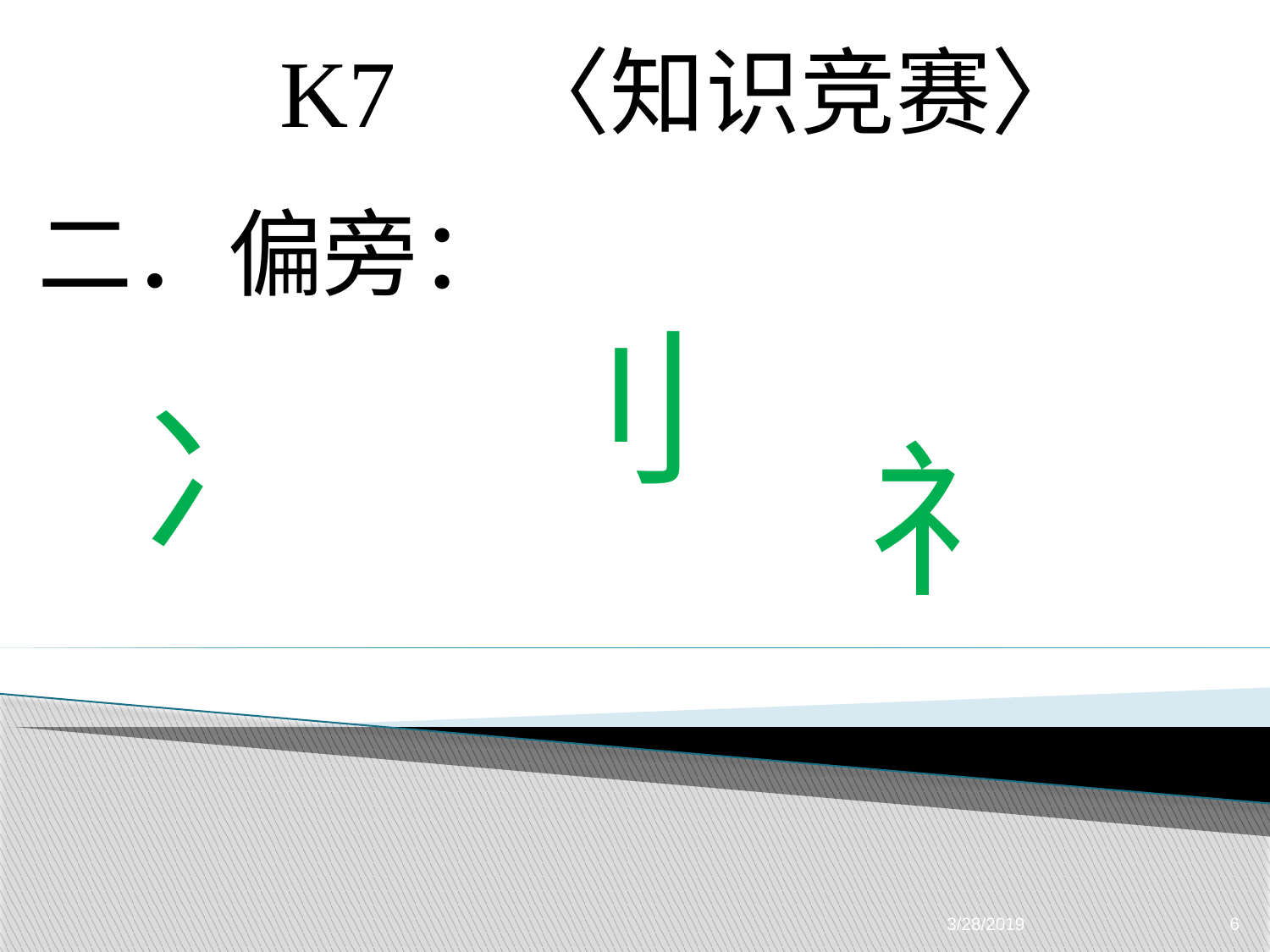

K7    〈知识竞赛〉
二．偏旁：
刂
冫
礻
3/28/2019
6